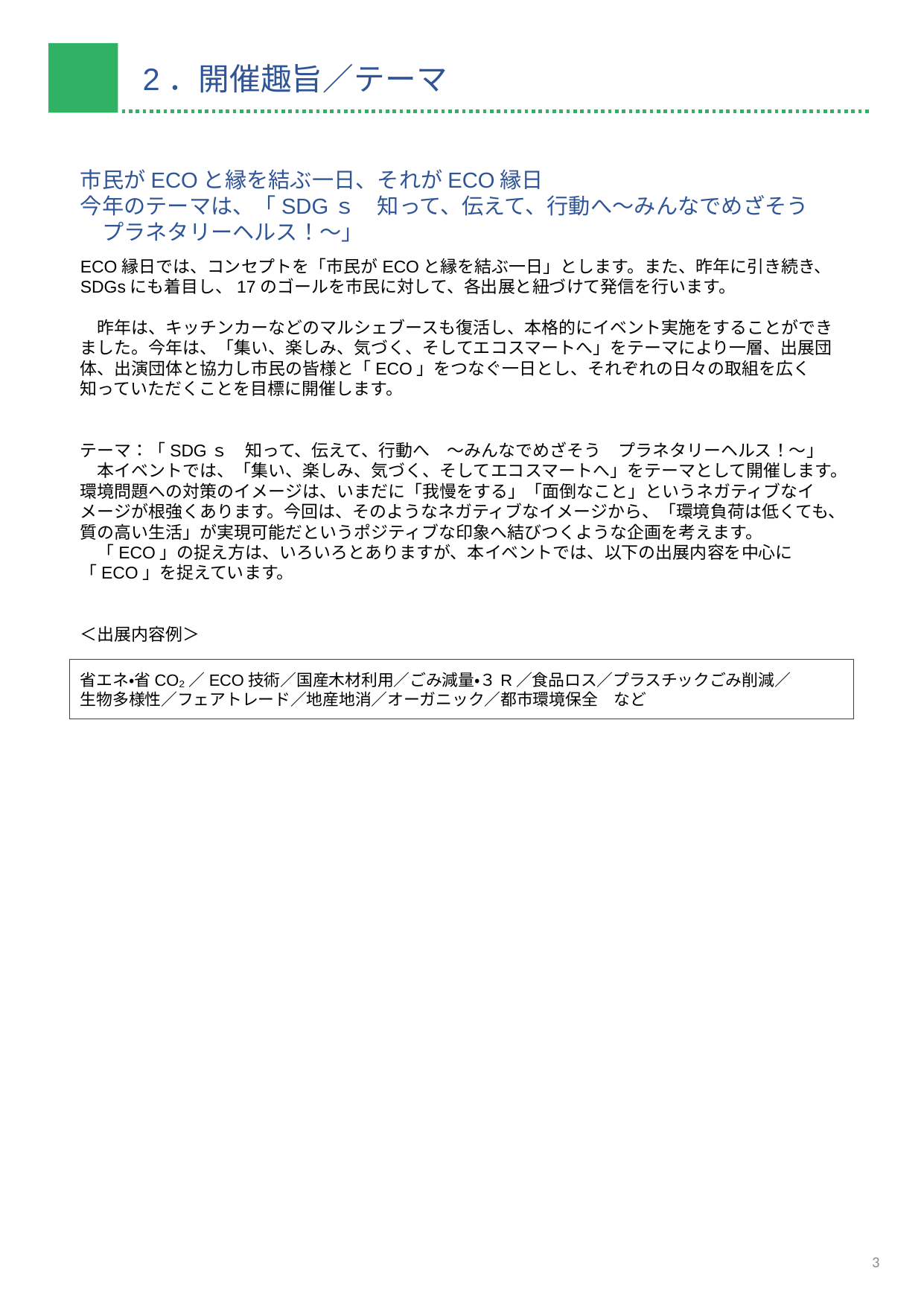

2．開催趣旨／テーマ
市民がECOと縁を結ぶ一日、それがECO縁日
今年のテーマは、「SDGｓ　知って、伝えて、行動へ～みんなでめざそう　プラネタリーヘルス！～」
ECO縁日では、コンセプトを「市民がECOと縁を結ぶ一日」とします。また、昨年に引き続き、SDGsにも着目し、17のゴールを市民に対して、各出展と紐づけて発信を行います。

　昨年は、キッチンカーなどのマルシェブースも復活し、本格的にイベント実施をすることができました。今年は、「集い、楽しみ、気づく、そしてエコスマートへ」をテーマにより一層、出展団体、出演団体と協力し市民の皆様と「ECO」をつなぐ一日とし、それぞれの日々の取組を広く知っていただくことを目標に開催します。

テーマ：「SDGｓ　知って、伝えて、行動へ　～みんなでめざそう　プラネタリーヘルス！～」
　本イベントでは、「集い、楽しみ、気づく、そしてエコスマートへ」をテーマとして開催します。環境問題への対策のイメージは、いまだに「我慢をする」「面倒なこと」というネガティブなイメージが根強くあります。今回は、そのようなネガティブなイメージから、「環境負荷は低くても、質の高い生活」が実現可能だというポジティブな印象へ結びつくような企画を考えます。
　「ECO」の捉え方は、いろいろとありますが、本イベントでは、以下の出展内容を中心に「ECO」を捉えています。

＜出展内容例＞
省エネ・省CO₂／ECO技術／国産木材利用／ごみ減量・３R／食品ロス／プラスチックごみ削減／
生物多様性／フェアトレード／地産地消／オーガニック／都市環境保全　など
3